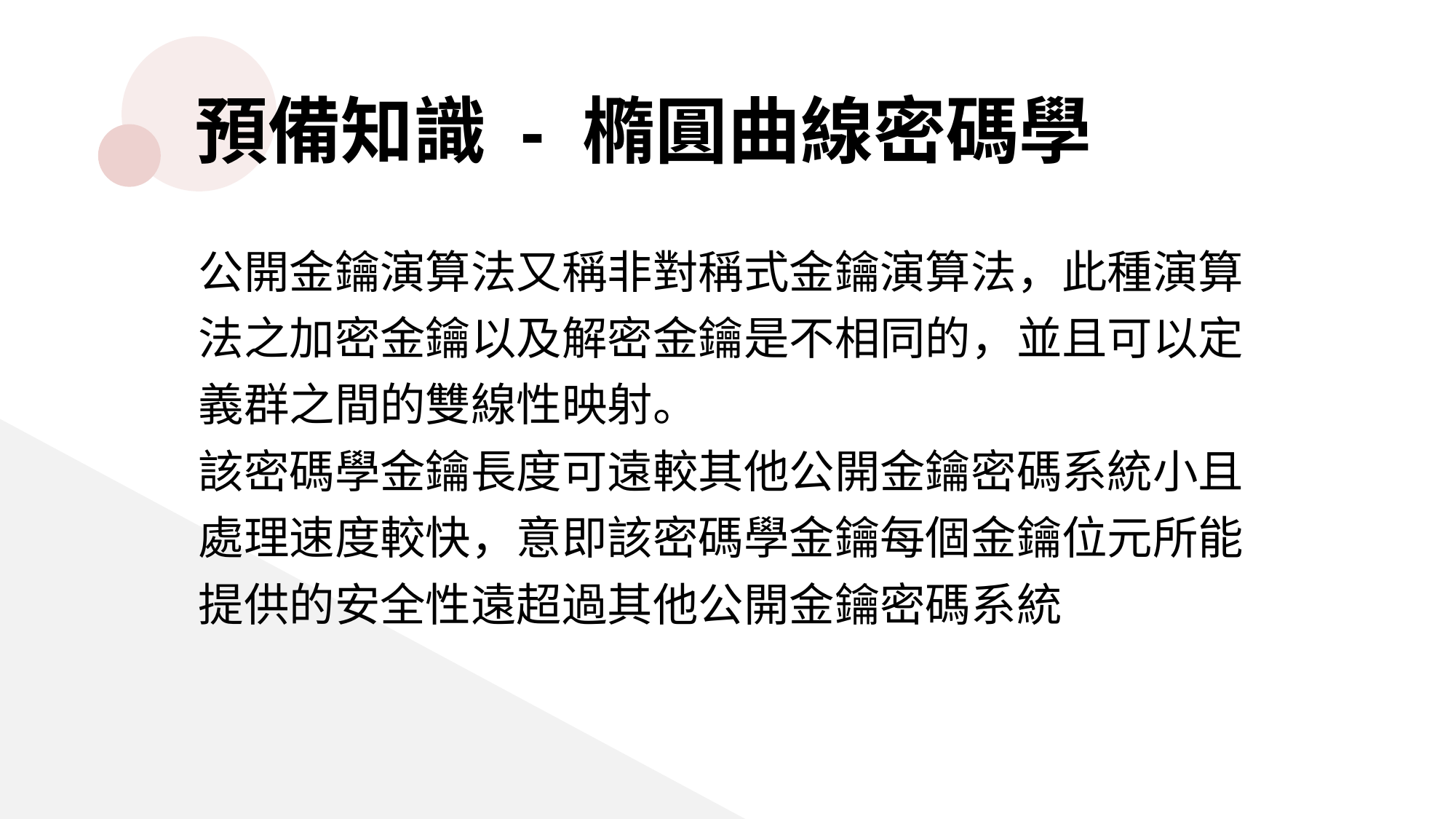

預備知識 - 橢圓曲線密碼學

公開金鑰演算法又稱非對稱式金鑰演算法，此種演算法之加密金鑰以及解密金鑰是不相同的，並且可以定義群之間的雙線性映射。
該密碼學金鑰長度可遠較其他公開金鑰密碼系統小且處理速度較快，意即該密碼學金鑰每個金鑰位元所能提供的安全性遠超過其他公開金鑰密碼系統